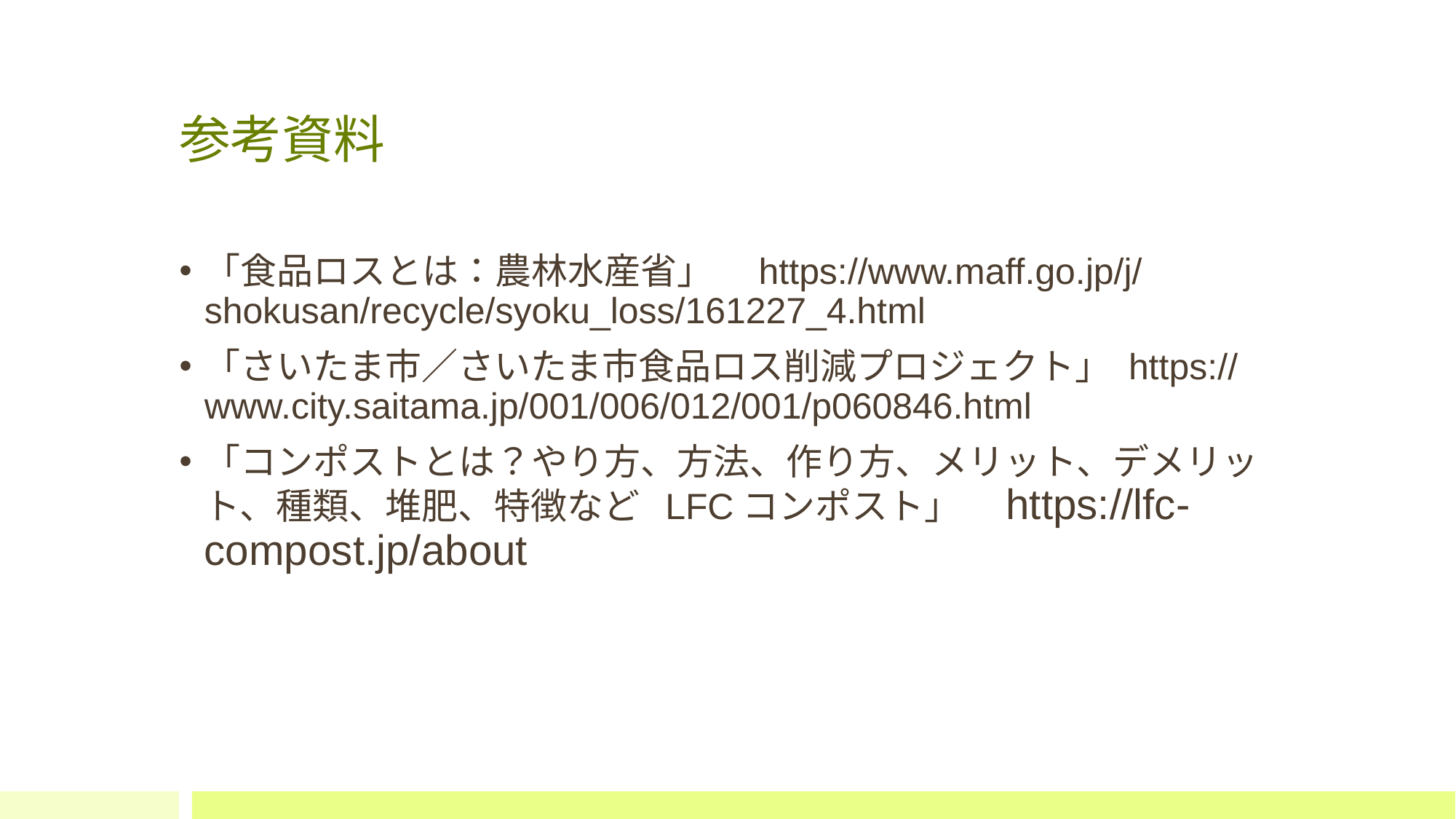

# 参考資料

「食品ロスとは：農林水産省」　https://www.maff.go.jp/j/shokusan/recycle/syoku_loss/161227_4.html
「さいたま市／さいたま市食品ロス削減プロジェクト」 https://www.city.saitama.jp/001/006/012/001/p060846.html
「コンポストとは？やり方、方法、作り方、メリット、デメリット、種類、堆肥、特徴など  LFCコンポスト」　https://lfc-compost.jp/about